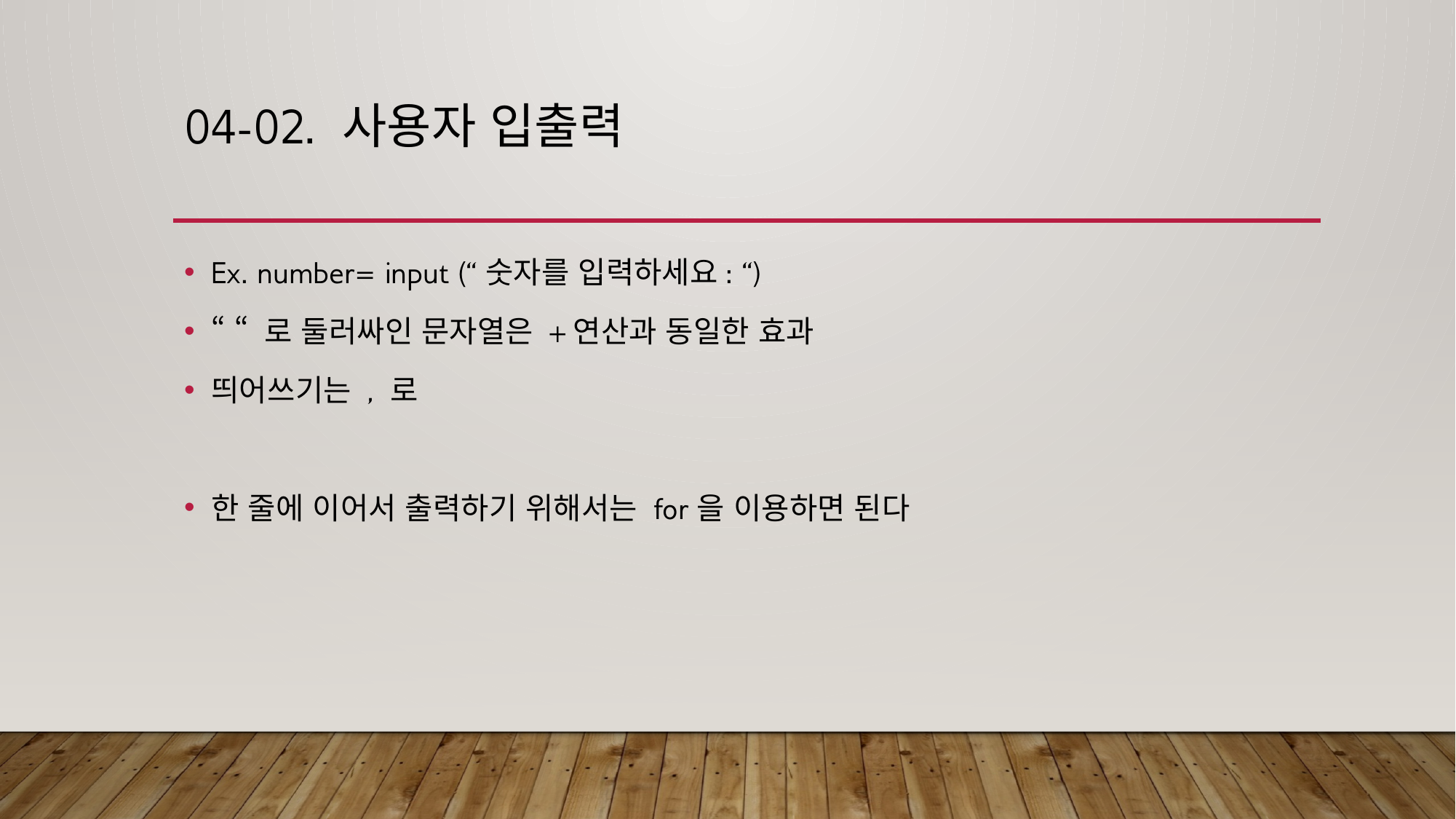

# 04-02. 사용자 입출력
Ex. number= input (“숫자를 입력하세요: “)
“ “ 로 둘러싸인 문자열은 +연산과 동일한 효과
띄어쓰기는 , 로

한 줄에 이어서 출력하기 위해서는 for을 이용하면 된다